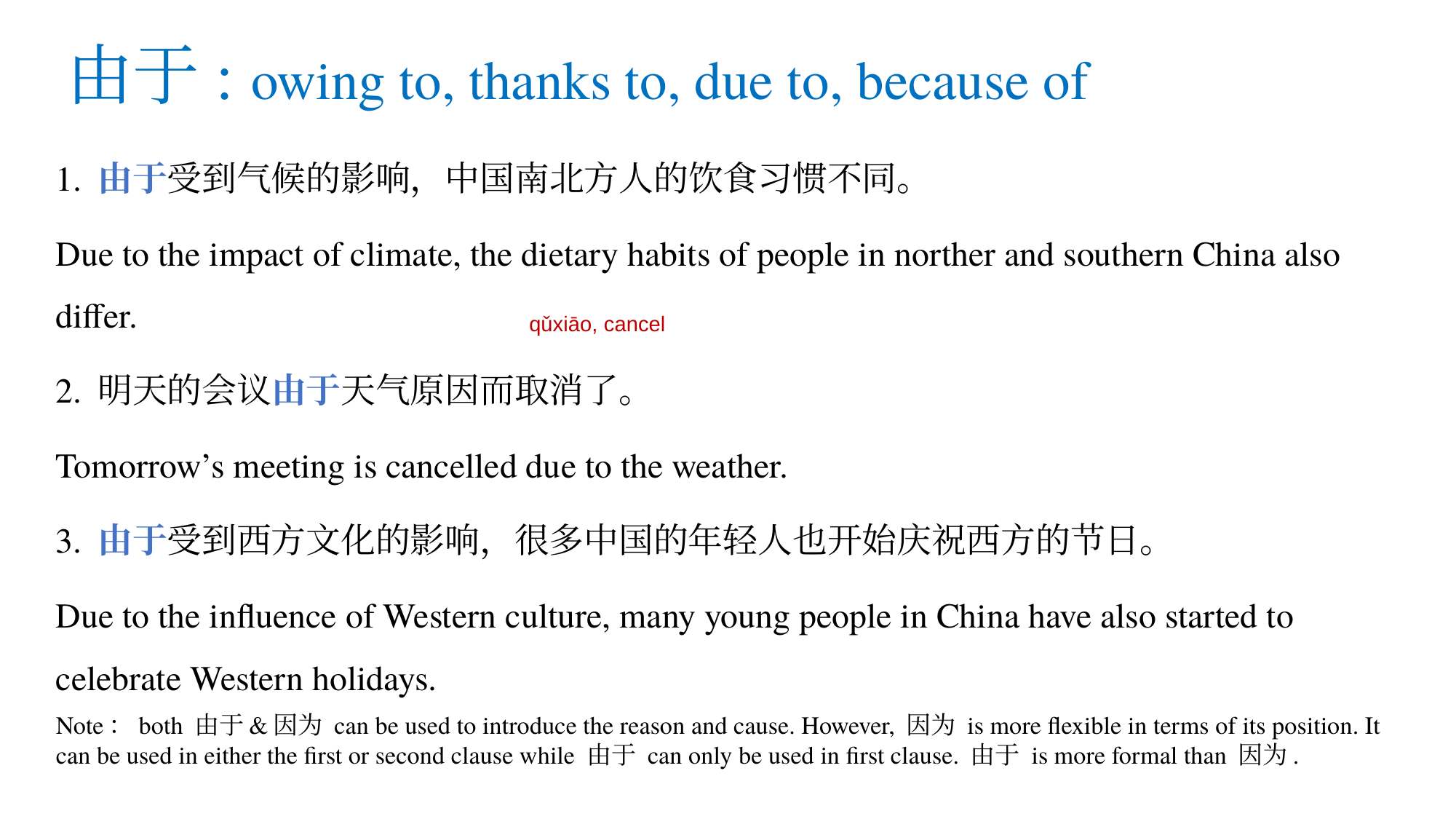

# 由于: owing to, thanks to, due to, because of
1. 由于受到气候的影响，中国南北方人的饮食习惯不同。
Due to the impact of climate, the dietary habits of people in norther and southern China also differ.
2. 明天的会议由于天气原因而取消了。
Tomorrow’s meeting is cancelled due to the weather.
3. 由于受到西方文化的影响，很多中国的年轻人也开始庆祝西方的节日。
Due to the influence of Western culture, many young people in China have also started to celebrate Western holidays.
Note：both 由于&因为 can be used to introduce the reason and cause. However, 因为 is more flexible in terms of its position. It can be used in either the first or second clause while 由于 can only be used in first clause. 由于 is more formal than 因为.

qǔxiāo, cancel